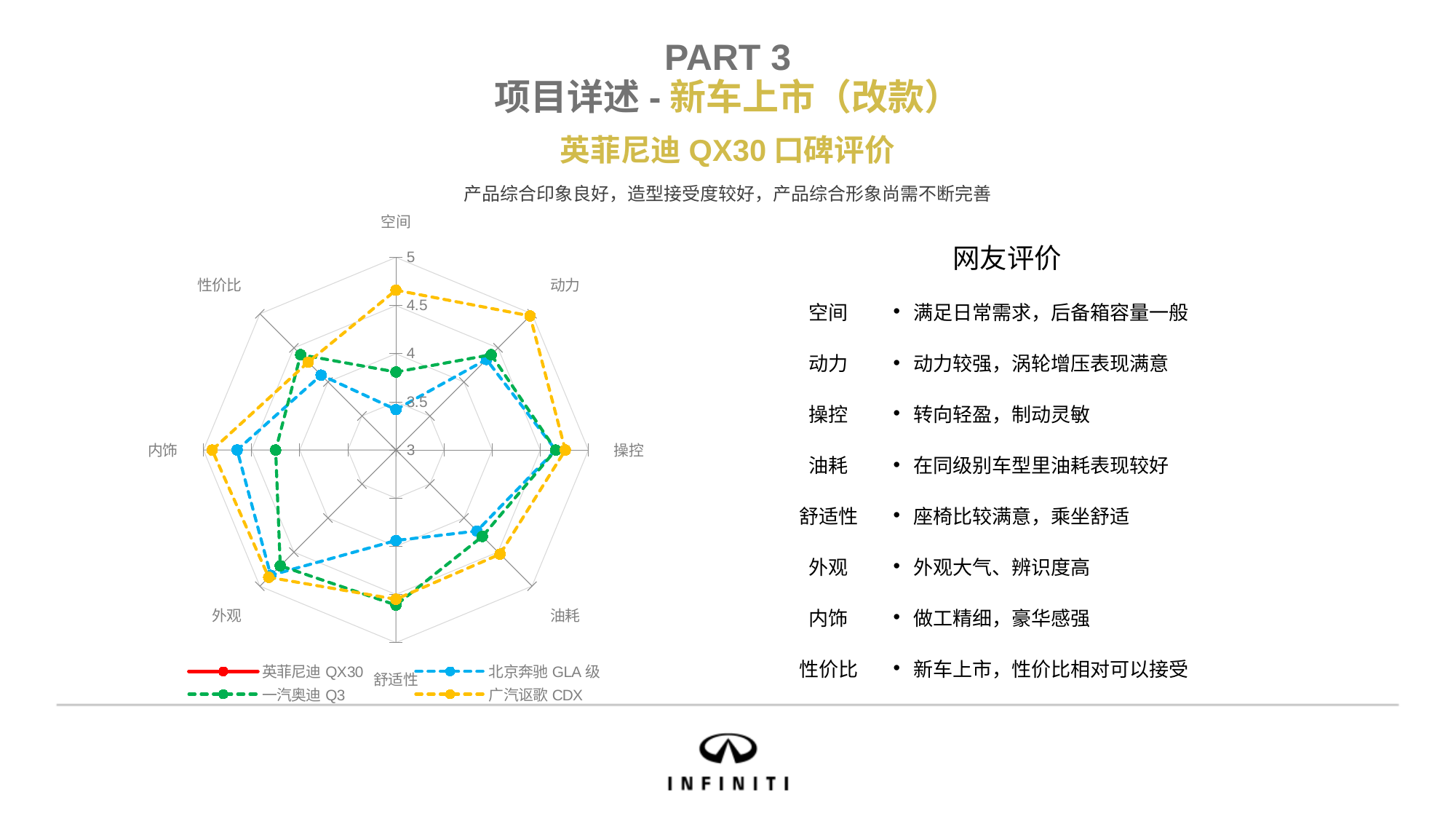

PART 3
项目详述-新车上市（改款）
英菲尼迪QX30口碑评价
产品综合印象良好，造型接受度较好，产品综合形象尚需不断完善

### Chart

| Category | 英菲尼迪QX30 | 北京奔驰GLA级 | 一汽奥迪Q3 | 广汽讴歌CDX |
|---|---|---|---|---|
| 空间 | None | 3.42 | 3.81 | 4.66 |
| 动力 | None | 4.33 | 4.4 | 4.97 |
| 操控 | None | 4.66 | 4.66 | 4.76 |
| 油耗 | None | 4.19 | 4.27 | 4.53 |
| 舒适性 | None | 3.94 | 4.61 | 4.55 |
| 外观 | None | 4.84 | 4.7 | 4.87 |
| 内饰 | None | 4.65 | 4.25 | 4.91 |
| 性价比 | None | 4.1 | 4.4 | 4.29 |
|  |  |
| --- | --- |
| 空间 | 满足日常需求，后备箱容量一般 |
| 动力 | 动力较强，涡轮增压表现满意 |
| 操控 | 转向轻盈，制动灵敏 |
| 油耗 | 在同级别车型里油耗表现较好 |
| 舒适性 | 座椅比较满意，乘坐舒适 |
| 外观 | 外观大气、辨识度高 |
| 内饰 | 做工精细，豪华感强 |
| 性价比 | 新车上市，性价比相对可以接受 |
网友评价